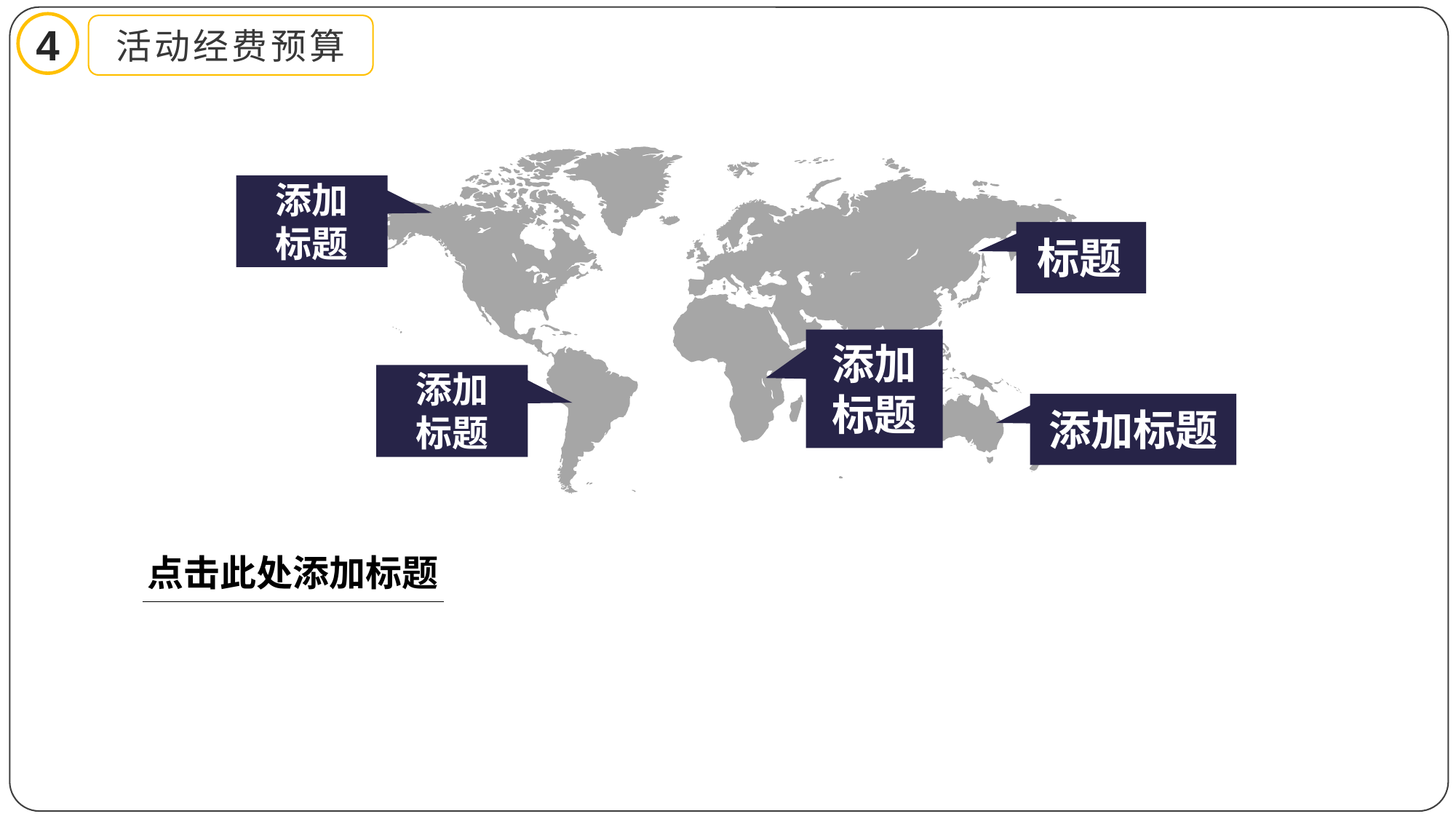

4
活动经费预算

添加
标题

标题

添加
标题
添加
标题

添加标题
点击此处添加标题